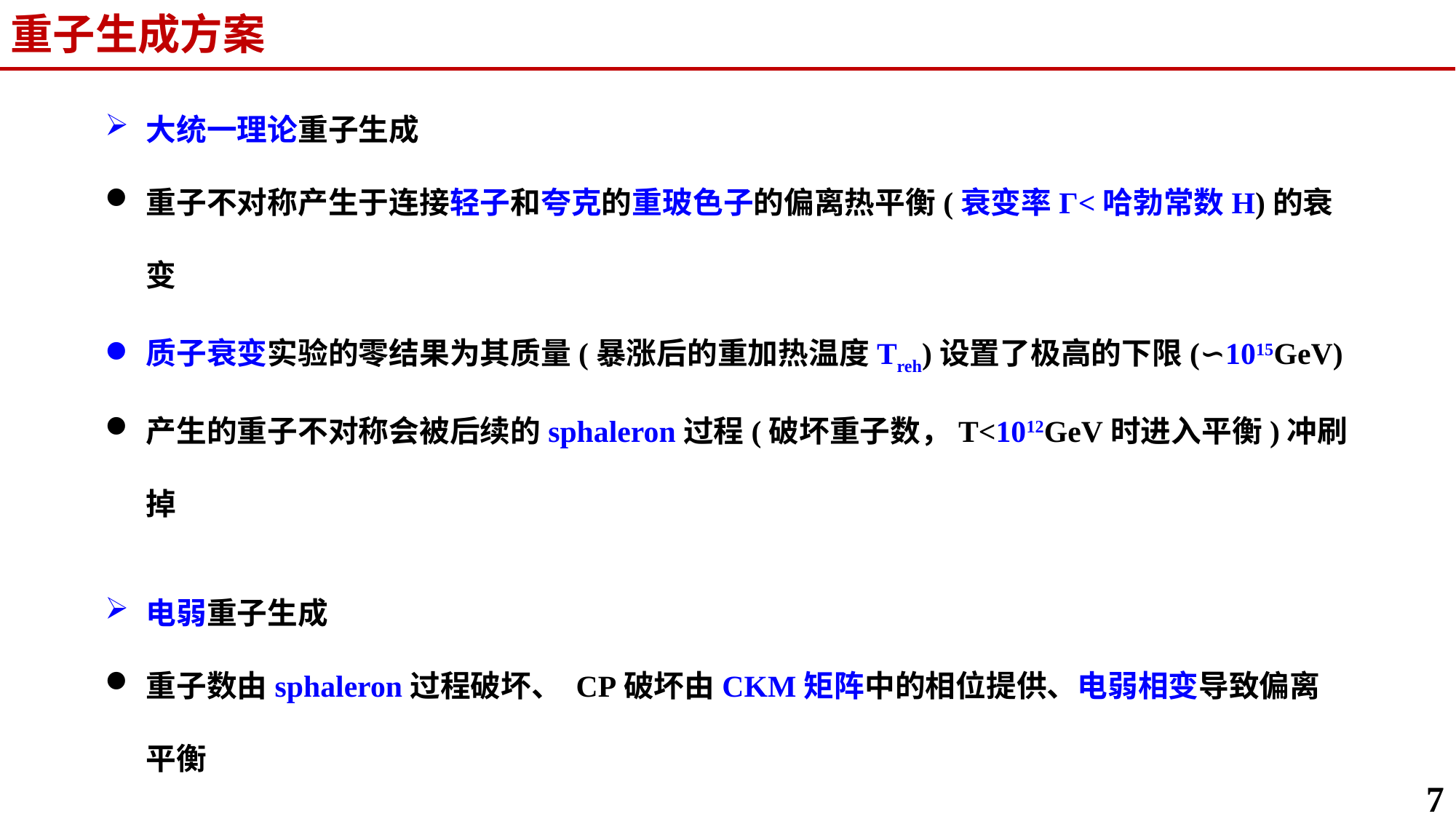

重子生成方案
大统一理论重子生成
重子不对称产生于连接轻子和夸克的重玻色子的偏离热平衡(衰变率Γ<哈勃常数H)的衰变
质子衰变实验的零结果为其质量(暴涨后的重加热温度Treh)设置了极高的下限(∽1015GeV)
产生的重子不对称会被后续的sphaleron过程(破坏重子数，T<1012GeV时进入平衡)冲刷掉

电弱重子生成
重子数由sphaleron过程破坏、 CP破坏由CKM矩阵中的相位提供、电弱相变导致偏离平衡
SM: CP破坏效应太弱、电弱相变非强一级相变(需要mh<45GeV)
需要新的CP破坏来源、改变电弱相变的性质：2HDM、MSSM等

Affleck-Dine机制   I. Affleck and M. Dine, Nucl. Phys. B 249, 361 (1985)
7